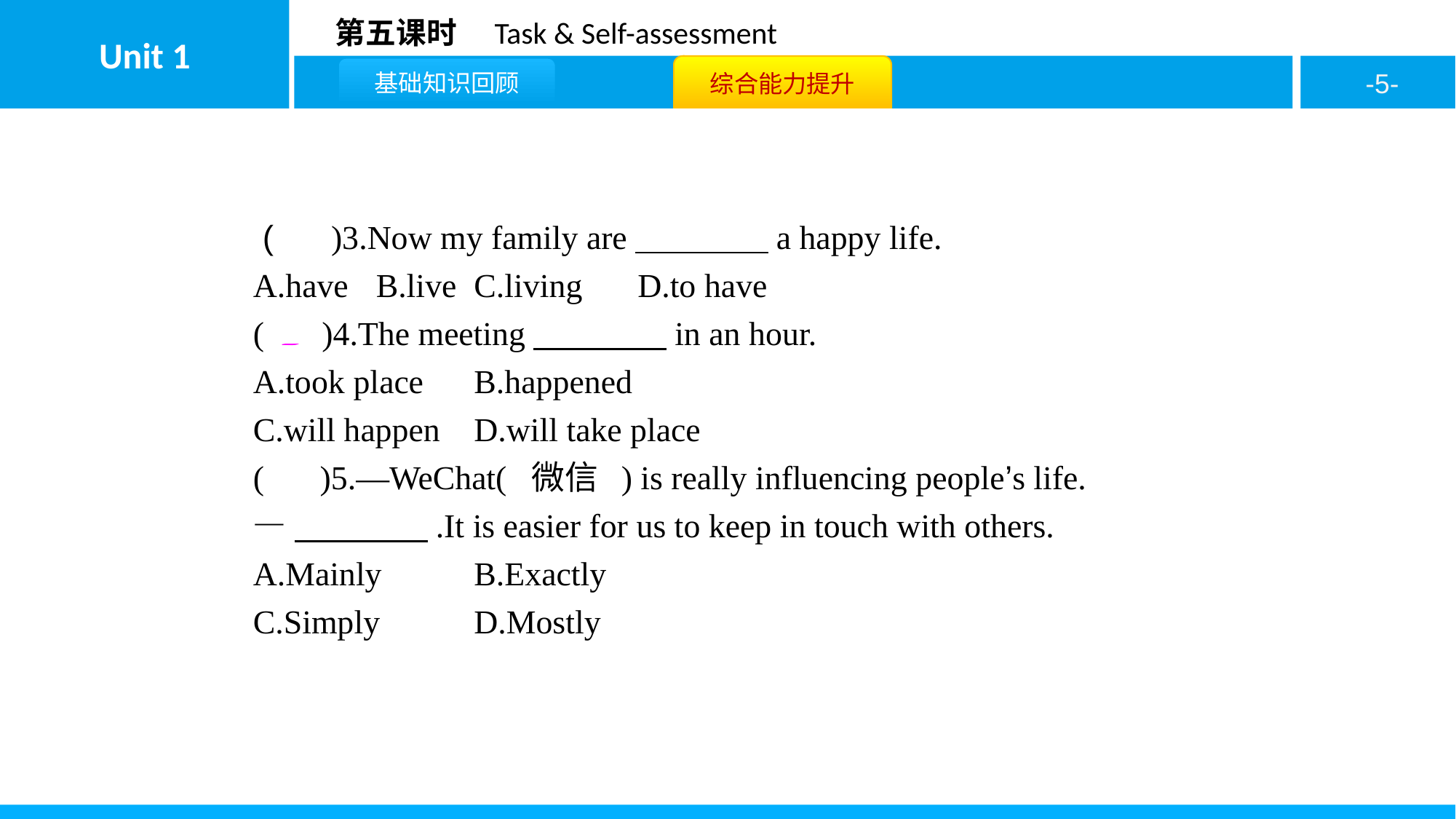

(  C  )3.Now my family are　　　　a happy life.
A.have	B.live	C.living	D.to have
(  D  )4.The meeting　　　　in an hour.
A.took place	B.happened
C.will happen	D.will take place
(  B  )5.—WeChat(  微信  ) is really influencing people’s life.
—　　　　.It is easier for us to keep in touch with others.
A.Mainly	B.Exactly
C.Simply	D.Mostly